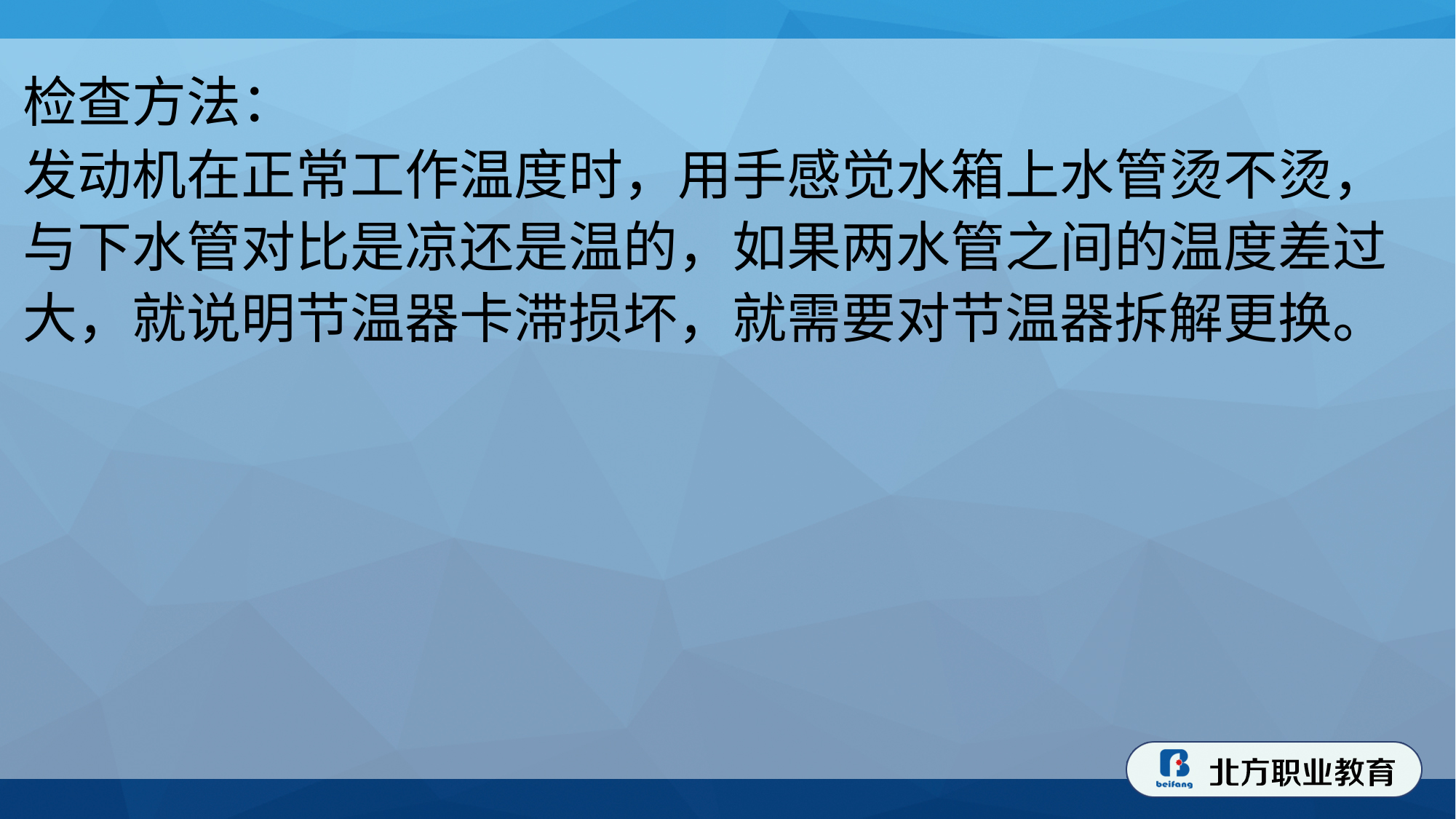

检查方法：
发动机在正常工作温度时，用手感觉水箱上水管烫不烫，与下水管对比是凉还是温的，如果两水管之间的温度差过大，就说明节温器卡滞损坏，就需要对节温器拆解更换。